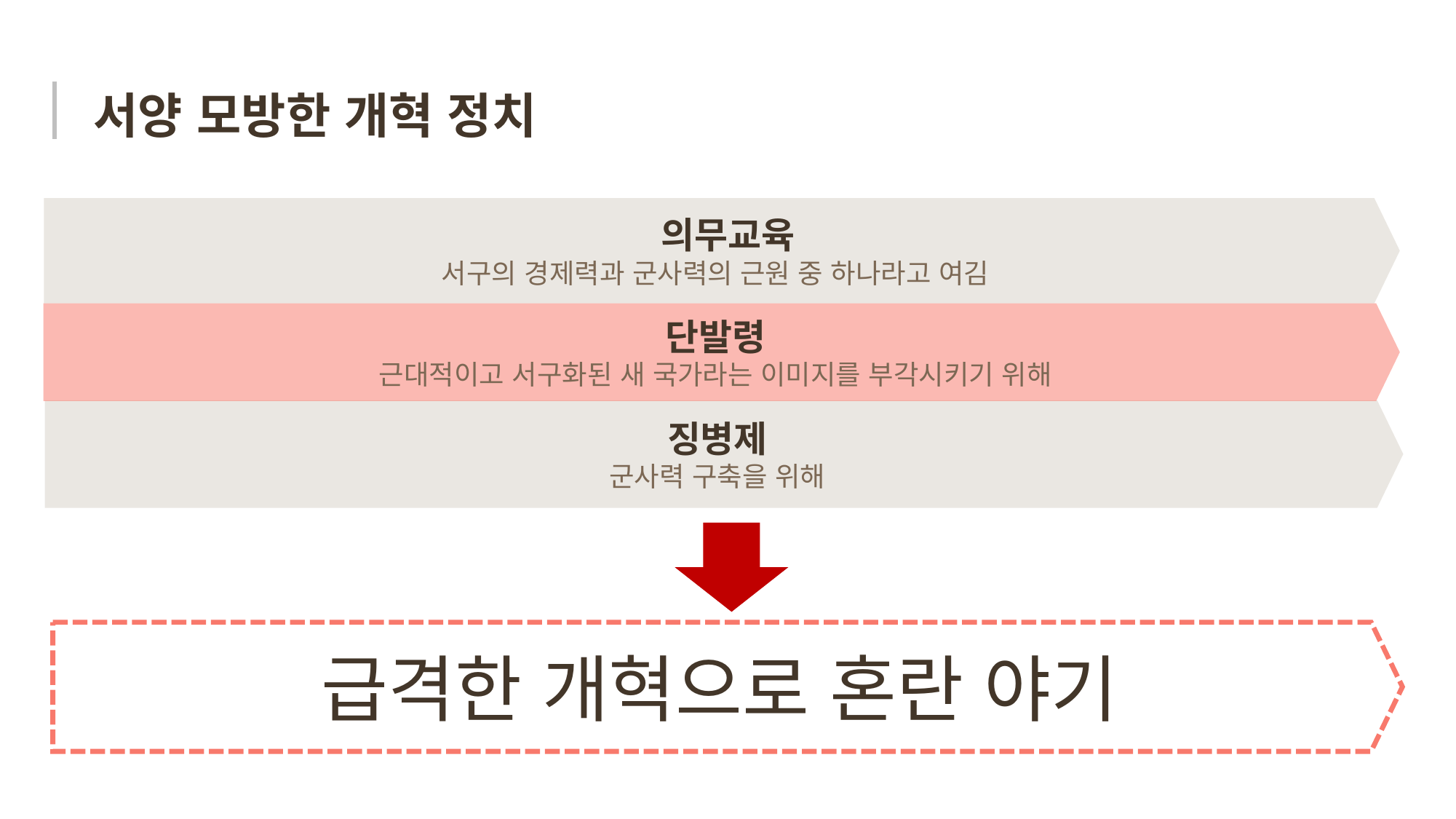

서양 모방한 개혁 정치
  의무교육
서구의 경제력과 군사력의 근원 중 하나라고 여김
단발령
근대적이고 서구화된 새 국가라는 이미지를 부각시키기 위해
징병제
군사력 구축을 위해

급격한 개혁으로 혼란 야기